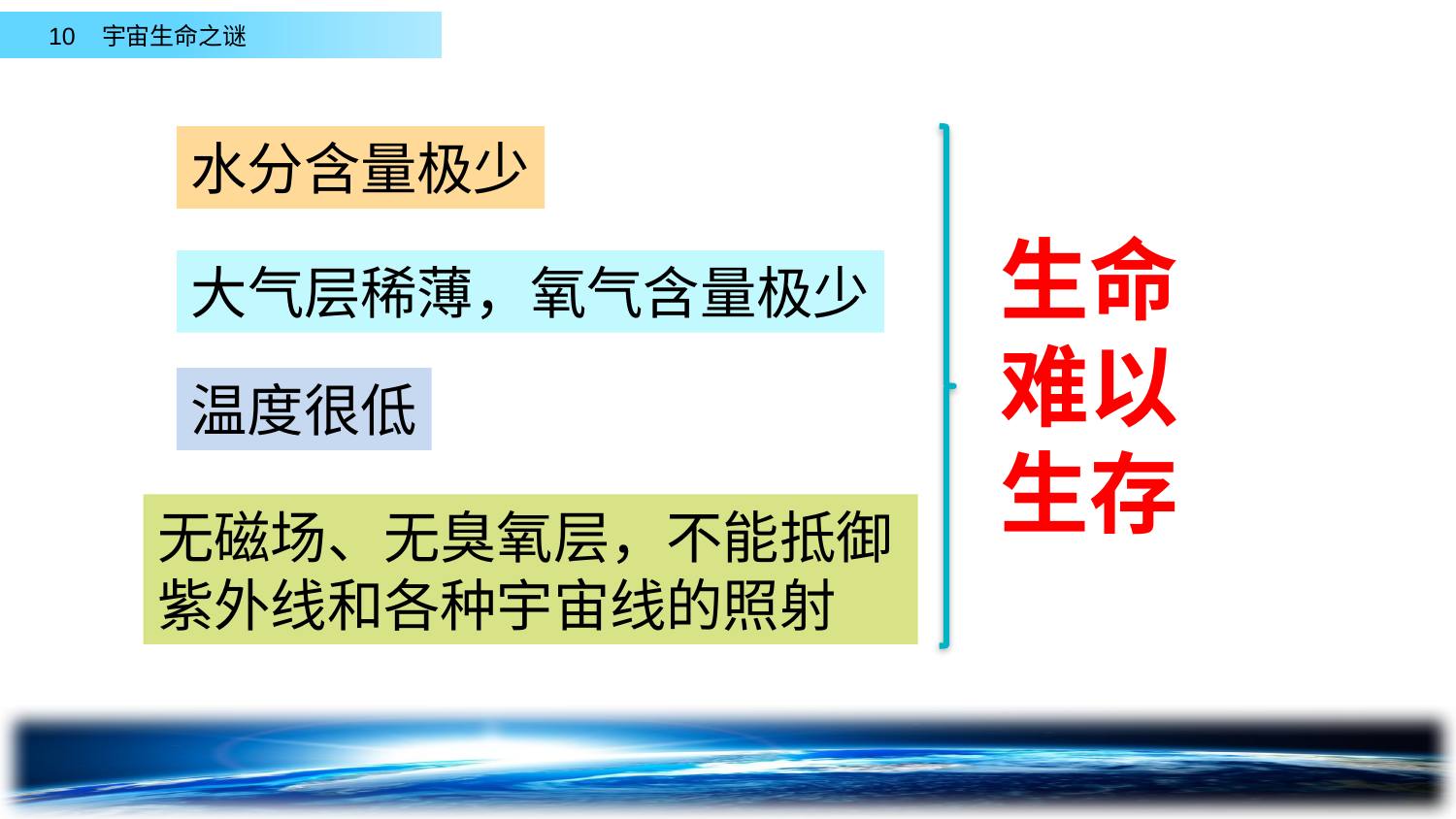

水分含量极少

生命
难以
生存
大气层稀薄，氧气含量极少
温度很低
无磁场、无臭氧层，不能抵御紫外线和各种宇宙线的照射